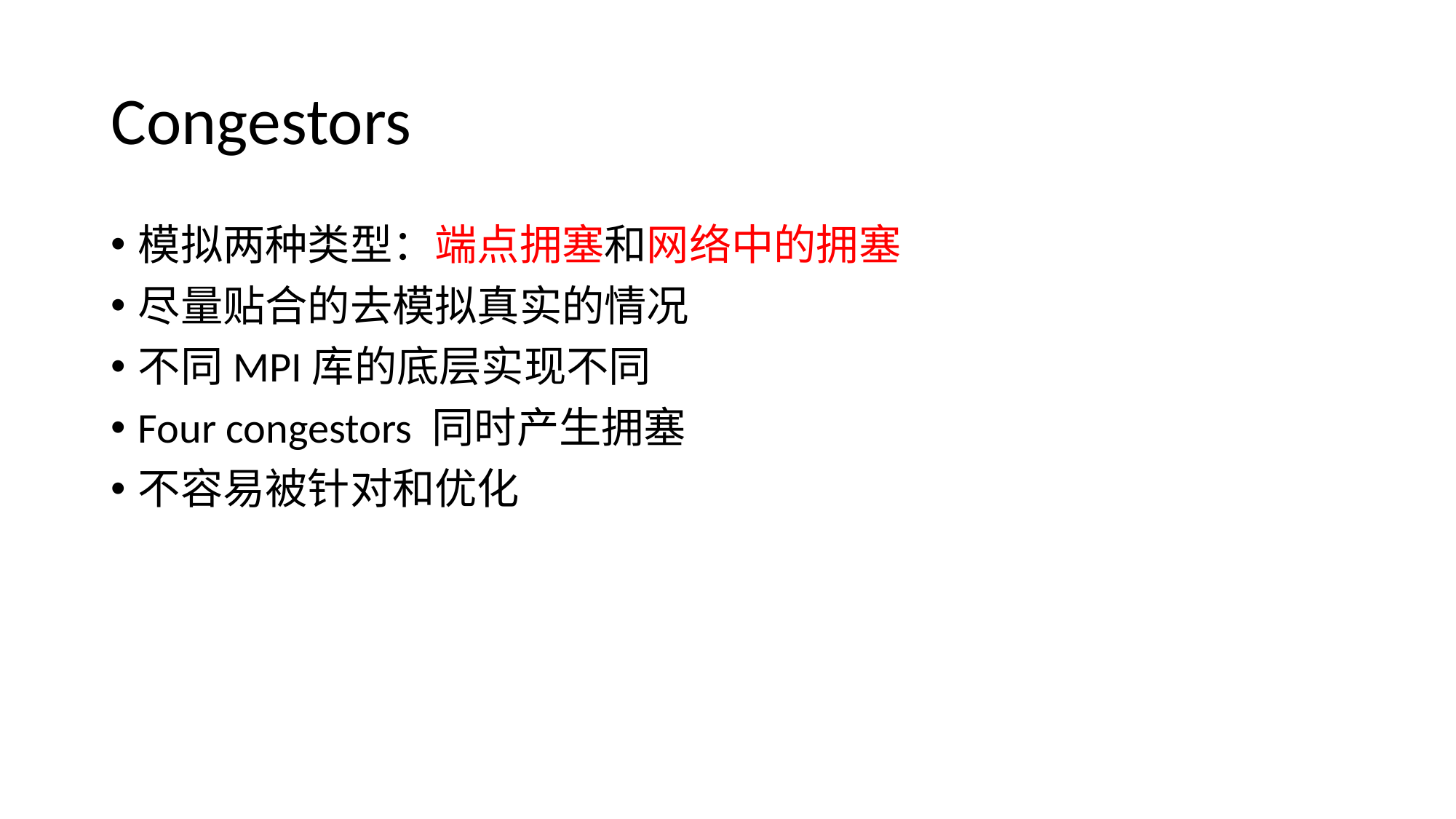

# Congestors
模拟两种类型：端点拥塞和网络中的拥塞
尽量贴合的去模拟真实的情况
不同MPI库的底层实现不同
Four congestors 同时产生拥塞
不容易被针对和优化